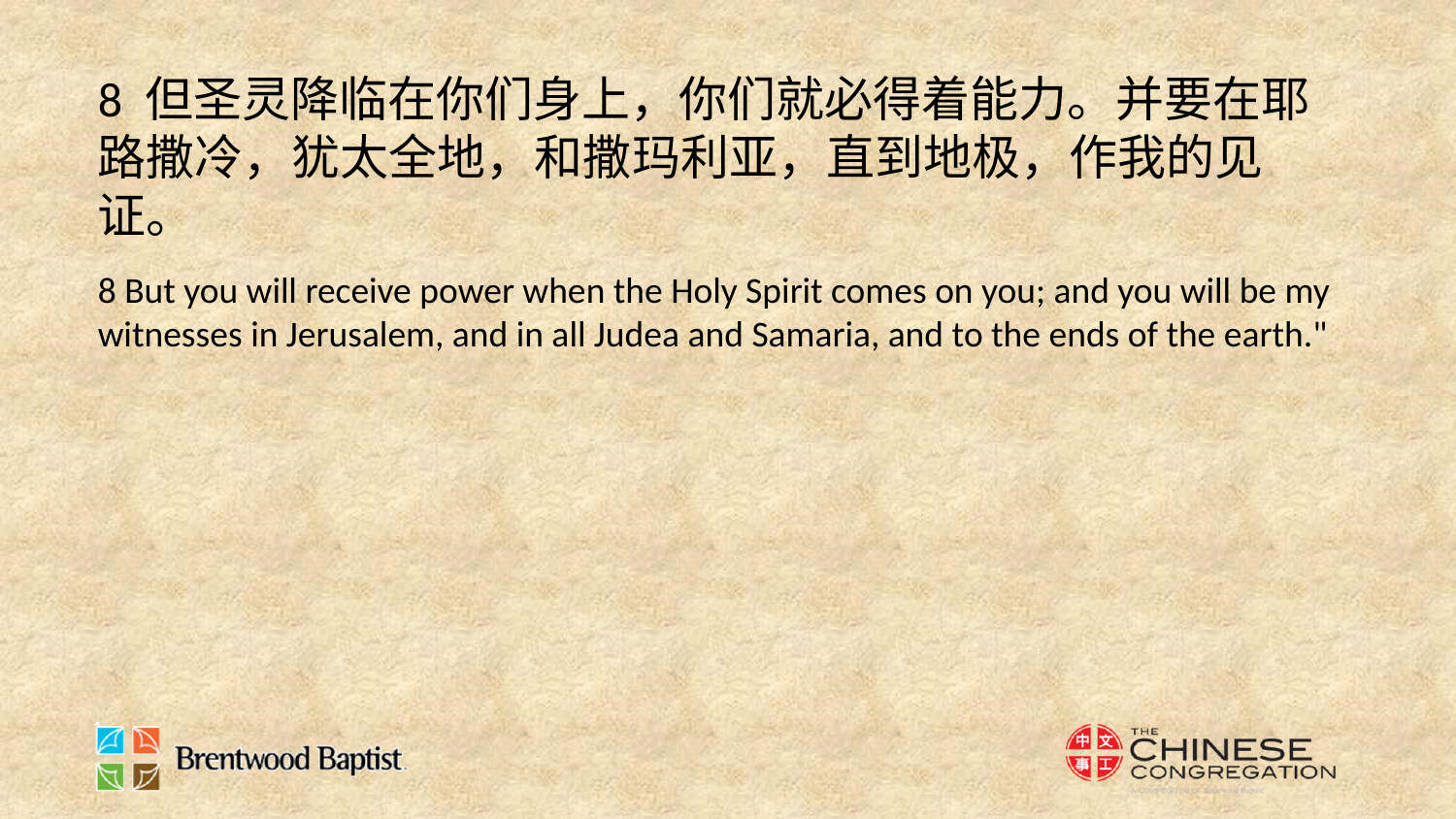

8 但圣灵降临在你们身上，你们就必得着能力。并要在耶路撒冷，犹太全地，和撒玛利亚，直到地极，作我的见证。

8 But you will receive power when the Holy Spirit comes on you; and you will be my witnesses in Jerusalem, and in all Judea and Samaria, and to the ends of the earth."